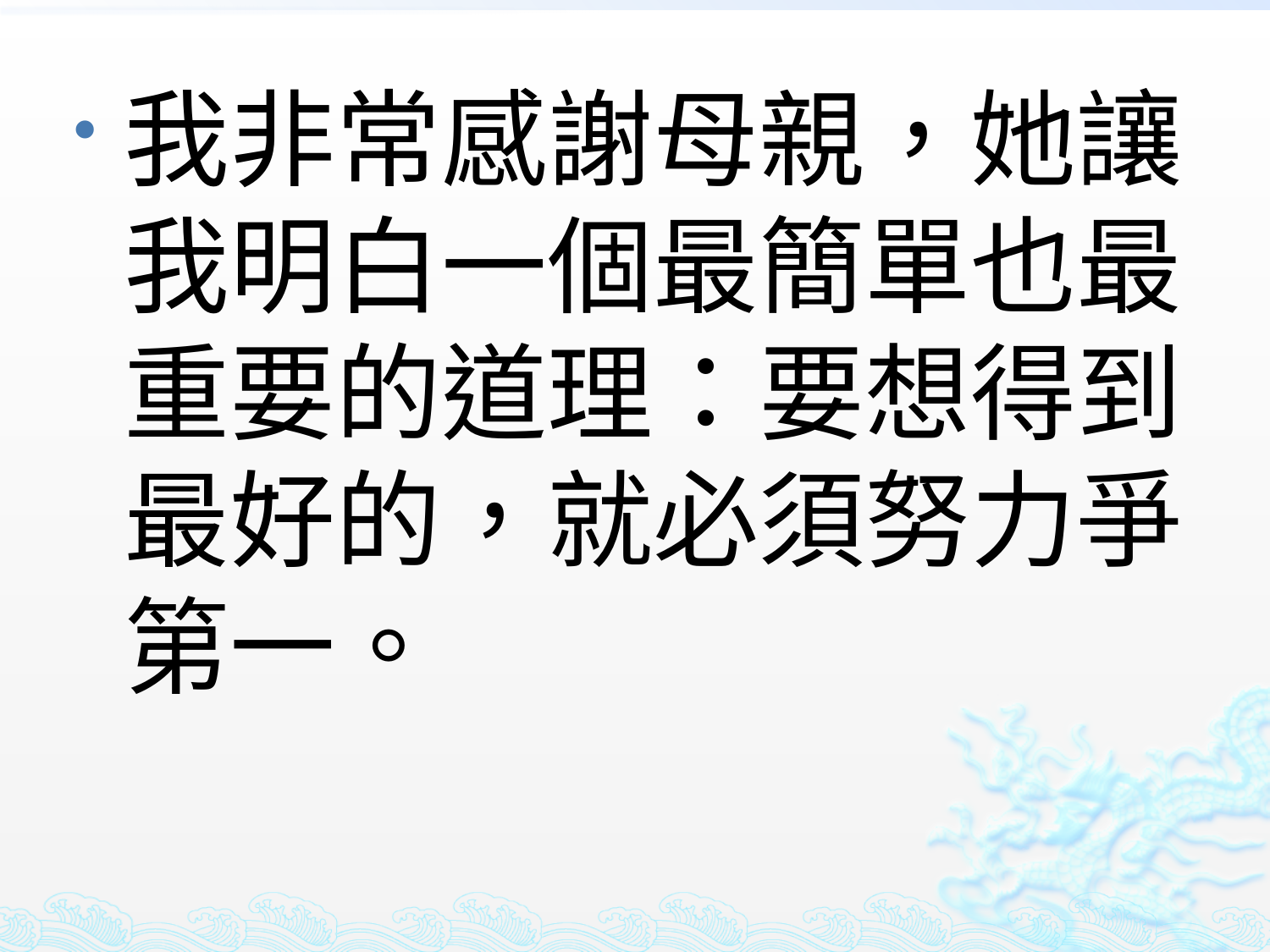

我非常感謝母親，她讓我明白一個最簡單也最重要的道理：要想得到最好的，就必須努力爭第一。